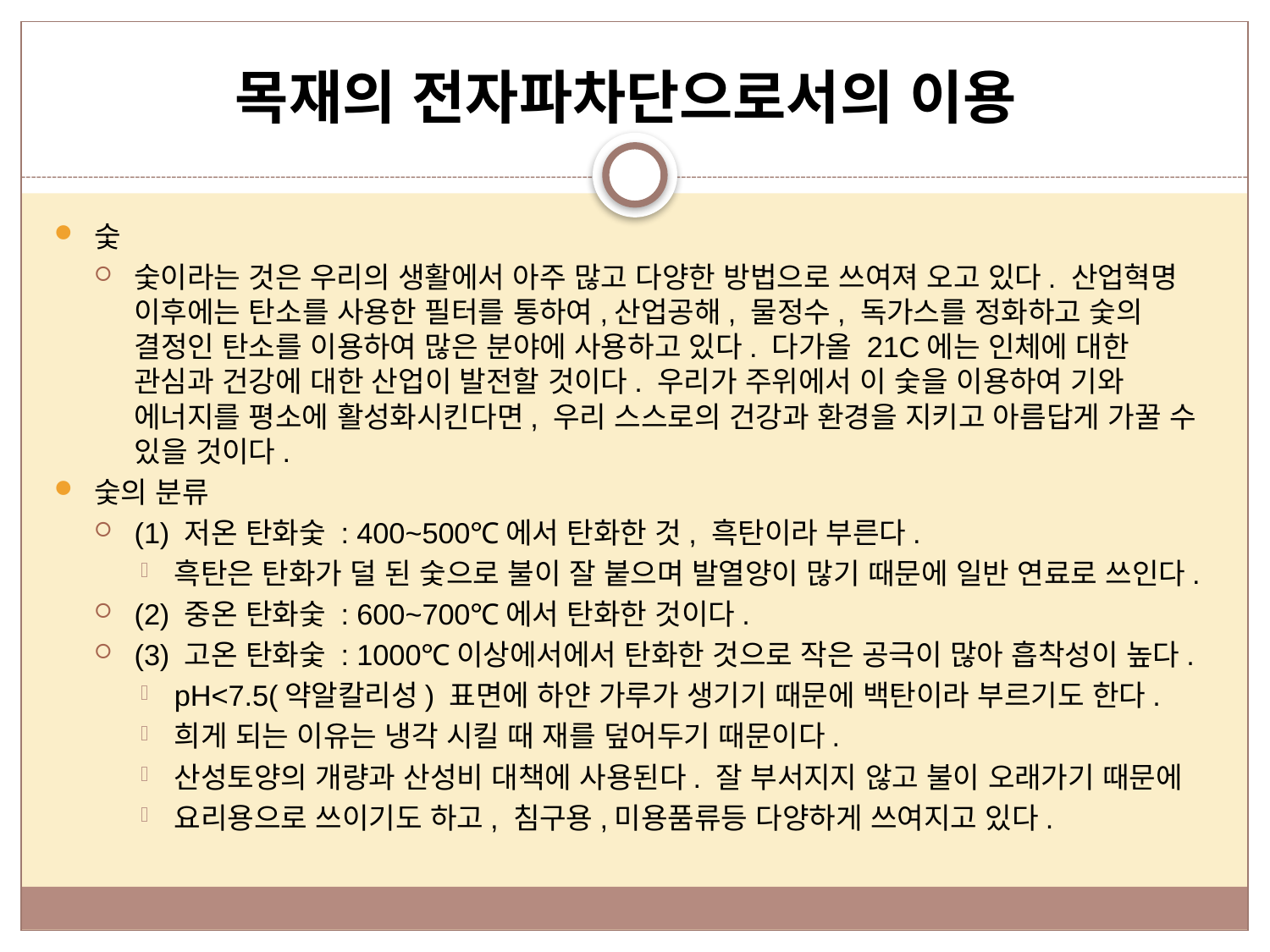

# 목재의 전자파차단으로서의 이용
숯
숯이라는 것은 우리의 생활에서 아주 많고 다양한 방법으로 쓰여져 오고 있다. 산업혁명 이후에는 탄소를 사용한 필터를 통하여,산업공해, 물정수, 독가스를 정화하고 숯의 결정인 탄소를 이용하여 많은 분야에 사용하고 있다. 다가올 21C에는 인체에 대한 관심과 건강에 대한 산업이 발전할 것이다. 우리가 주위에서 이 숯을 이용하여 기와 에너지를 평소에 활성화시킨다면, 우리 스스로의 건강과 환경을 지키고 아름답게 가꿀 수 있을 것이다.
숯의 분류
(1) 저온 탄화숯 : 400~500℃에서 탄화한 것, 흑탄이라 부른다.
흑탄은 탄화가 덜 된 숯으로 불이 잘 붙으며 발열양이 많기 때문에 일반 연료로 쓰인다.
(2) 중온 탄화숯 : 600~700℃에서 탄화한 것이다.
(3) 고온 탄화숯 : 1000℃이상에서에서 탄화한 것으로 작은 공극이 많아 흡착성이 높다.
pH<7.5(약알칼리성) 표면에 하얀 가루가 생기기 때문에 백탄이라 부르기도 한다.
희게 되는 이유는 냉각 시킬 때 재를 덮어두기 때문이다.
산성토양의 개량과 산성비 대책에 사용된다. 잘 부서지지 않고 불이 오래가기 때문에
요리용으로 쓰이기도 하고, 침구용,미용품류등 다양하게 쓰여지고 있다.